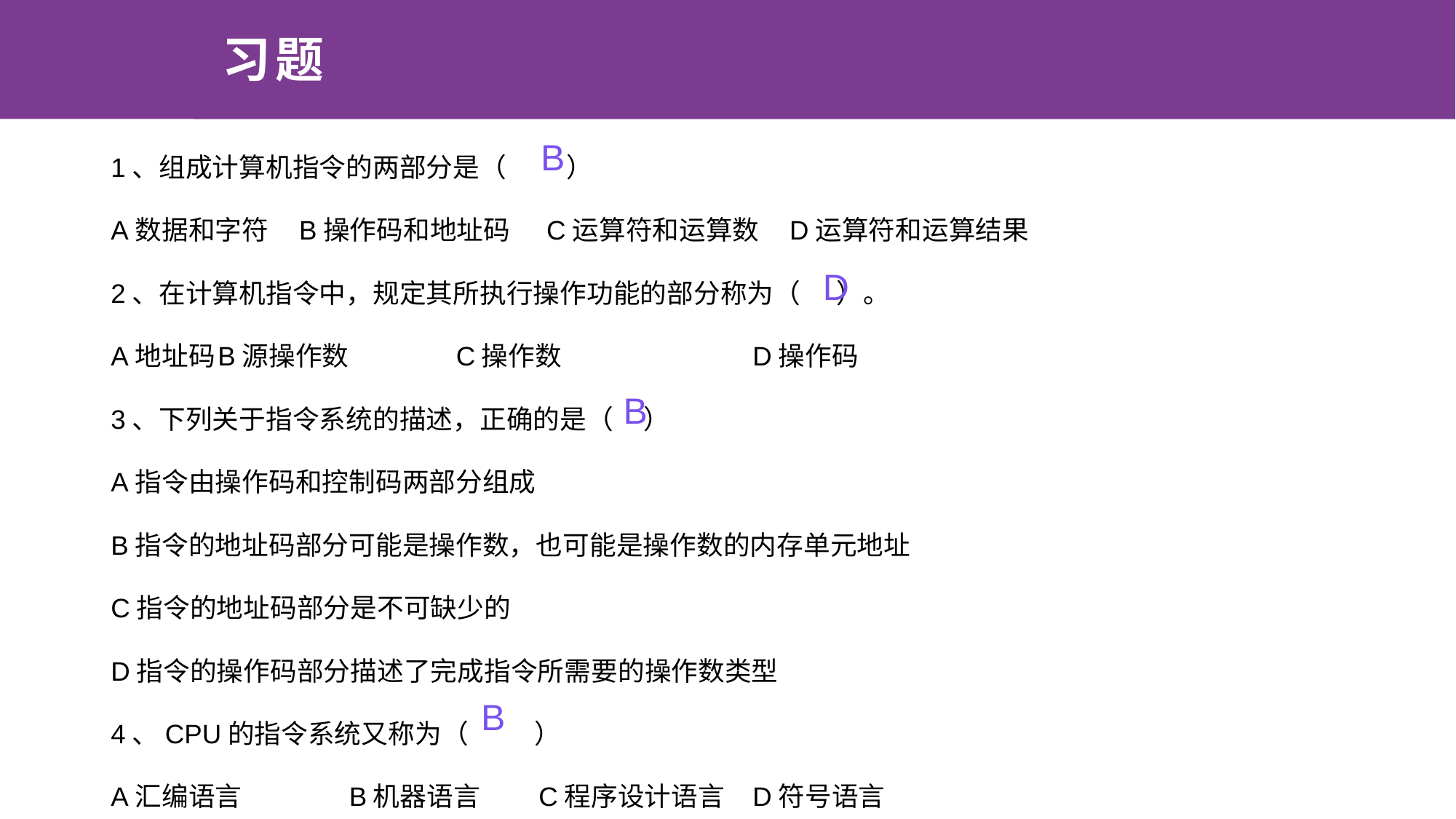

# 习题
1、组成计算机指令的两部分是（          ）
A数据和字符    B操作码和地址码     C运算符和运算数    D运算符和运算结果
2、在计算机指令中，规定其所执行操作功能的部分称为（      ）。
A地址码		B源操作数	   C操作数		D操作码
3、下列关于指令系统的描述，正确的是（     ）
A指令由操作码和控制码两部分组成
B指令的地址码部分可能是操作数，也可能是操作数的内存单元地址
C指令的地址码部分是不可缺少的
D指令的操作码部分描述了完成指令所需要的操作数类型
4、CPU的指令系统又称为（           ）
A汇编语言	   B机器语言	C程序设计语言	D符号语言

B
D
B
B